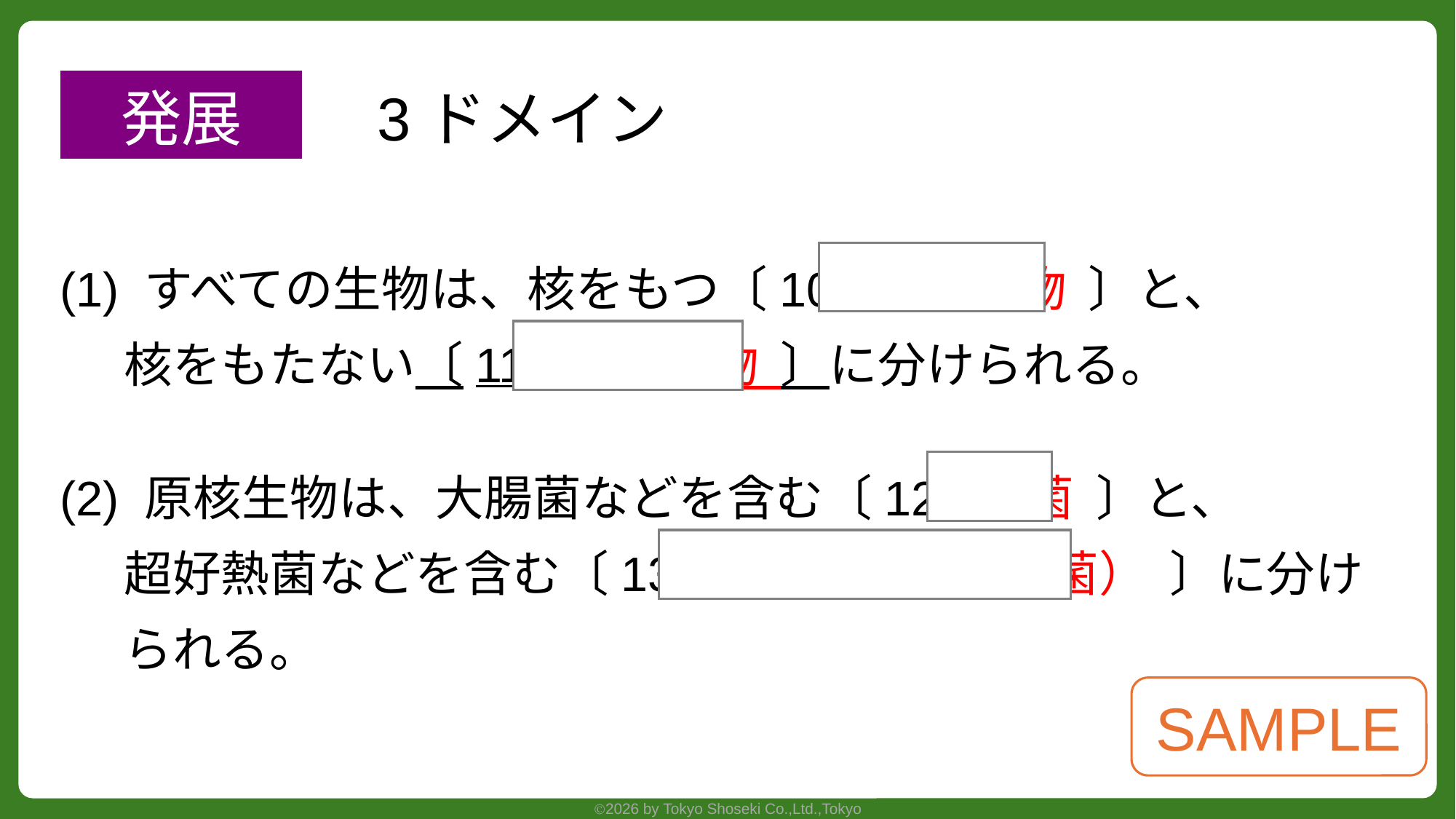

発展　　3ドメイン

(1) すべての生物は、核をもつ〔10  真核生物  〕と、
核をもたない〔11  原核生物  〕に分けられる。

(2) 原核生物は、大腸菌などを含む〔12  細菌  〕と、
超好熱菌などを含む〔13  アーキア（古細菌）  〕に分けられる。